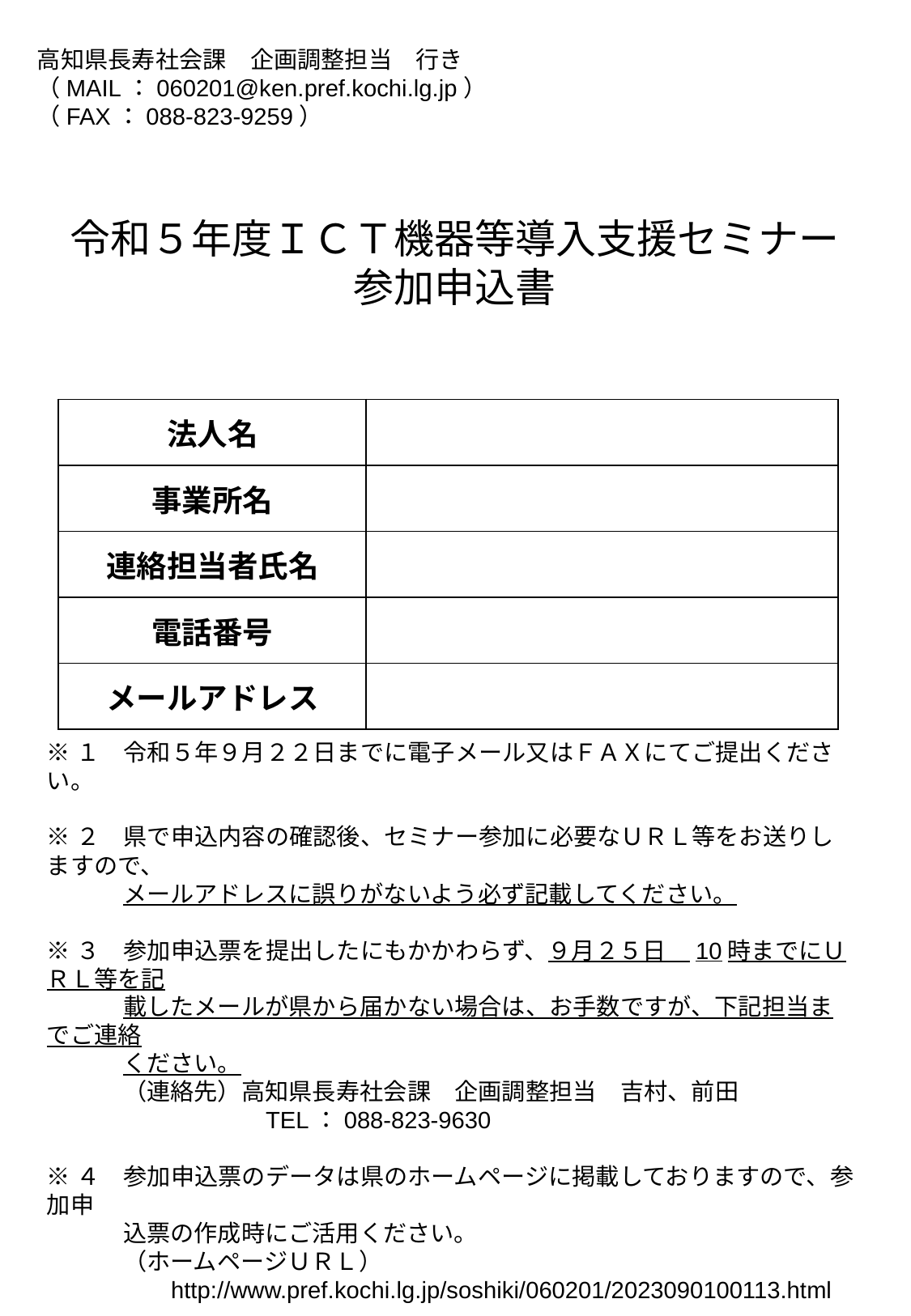

高知県長寿社会課　企画調整担当　行き
（MAIL：060201@ken.pref.kochi.lg.jp）
（FAX：088-823-9259）
令和５年度ＩＣＴ機器等導入支援セミナー
参加申込書
| 法人名 |  |
| --- | --- |
| 事業所名 |  |
| 連絡担当者氏名 |  |
| 電話番号 |  |
| メールアドレス |  |
※１　令和５年９月２２日までに電子メール又はＦＡＸにてご提出ください。

※２　県で申込内容の確認後、セミナー参加に必要なＵＲＬ等をお送りしますので、
　　　 メールアドレスに誤りがないよう必ず記載してください。

※３　参加申込票を提出したにもかかわらず、９月２５日　10時までにＵＲＬ等を記
　　　 載したメールが県から届かない場合は、お手数ですが、下記担当までご連絡
　　　 ください。
　　　 （連絡先）高知県長寿社会課　企画調整担当　吉村、前田
　　　　　　　　　TEL：088-823-9630

※４　参加申込票のデータは県のホームページに掲載しておりますので、参加申
　　　 込票の作成時にご活用ください。
　　　 （ホームページＵＲＬ）
　　　　　http://www.pref.kochi.lg.jp/soshiki/060201/2023090100113.html